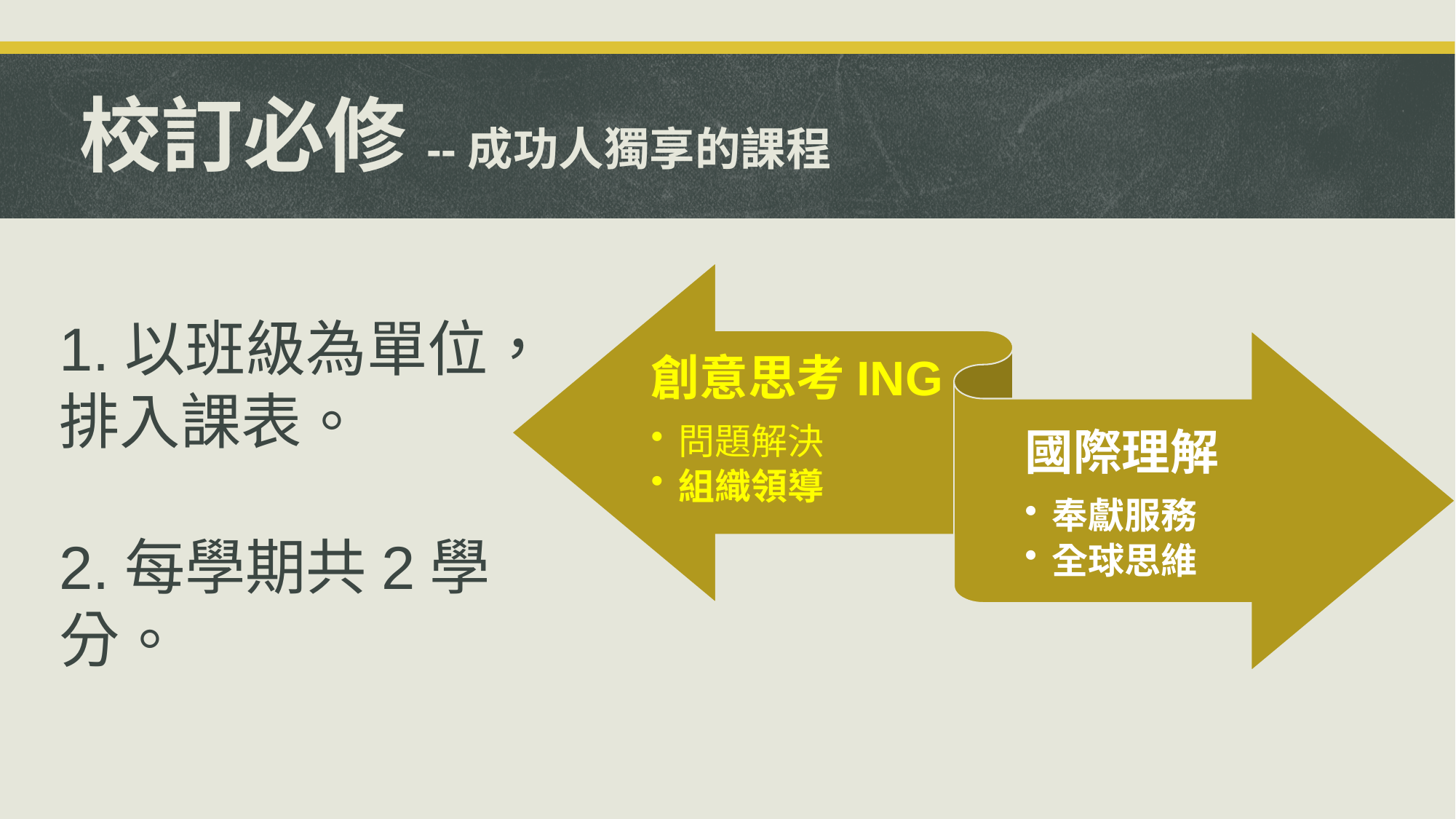

# 校訂必修--成功人獨享的課程

創意思考ING
問題解決
組織領導
國際理解
奉獻服務
全球思維
1.以班級為單位，
排入課表。

2.每學期共2學分。